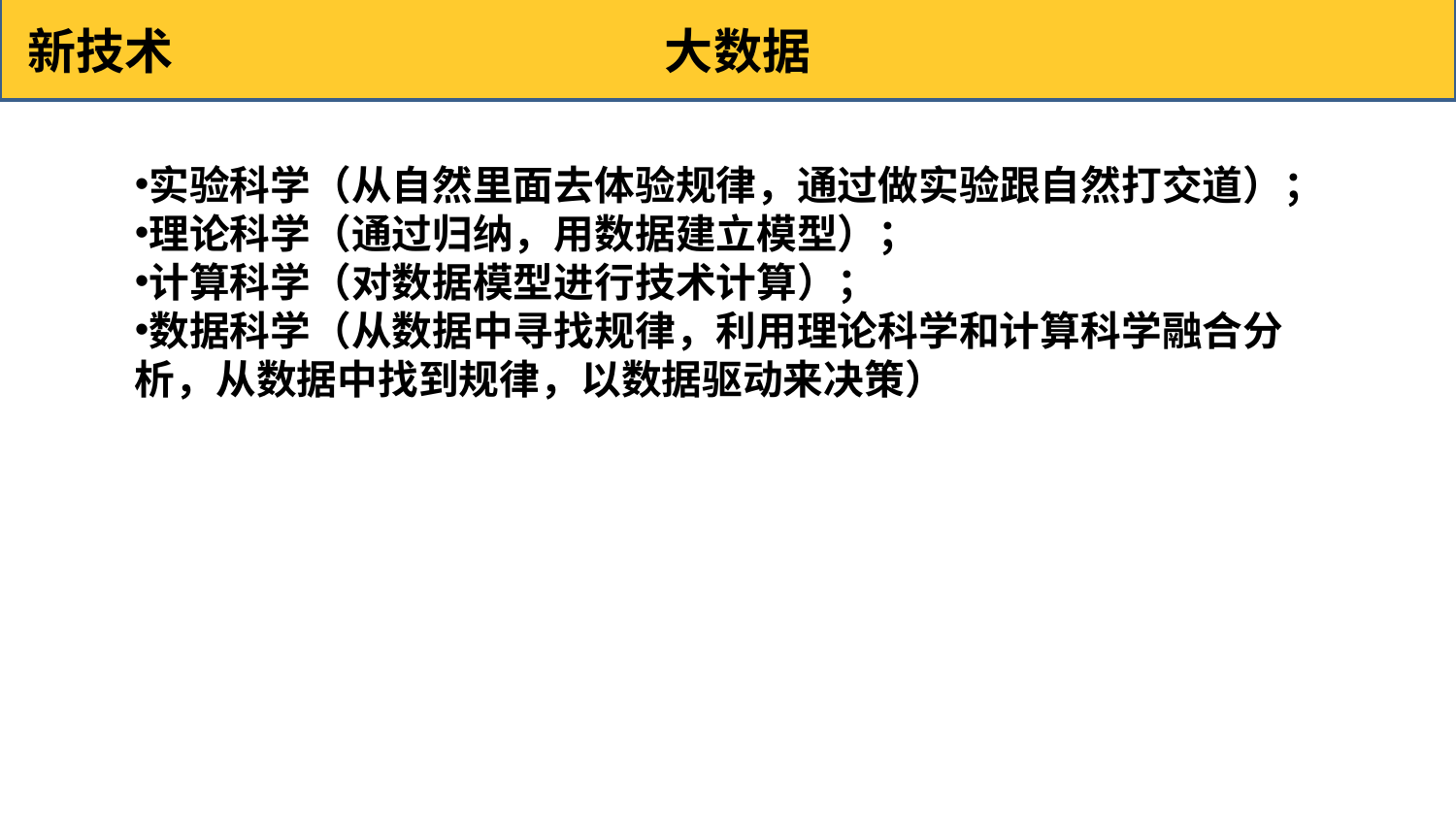

新技术                                             大数据

实验科学（从自然里面去体验规律，通过做实验跟自然打交道）；
理论科学（通过归纳，用数据建立模型）；
计算科学（对数据模型进行技术计算）；
数据科学（从数据中寻找规律，利用理论科学和计算科学融合分析，从数据中找到规律，以数据驱动来决策）

28